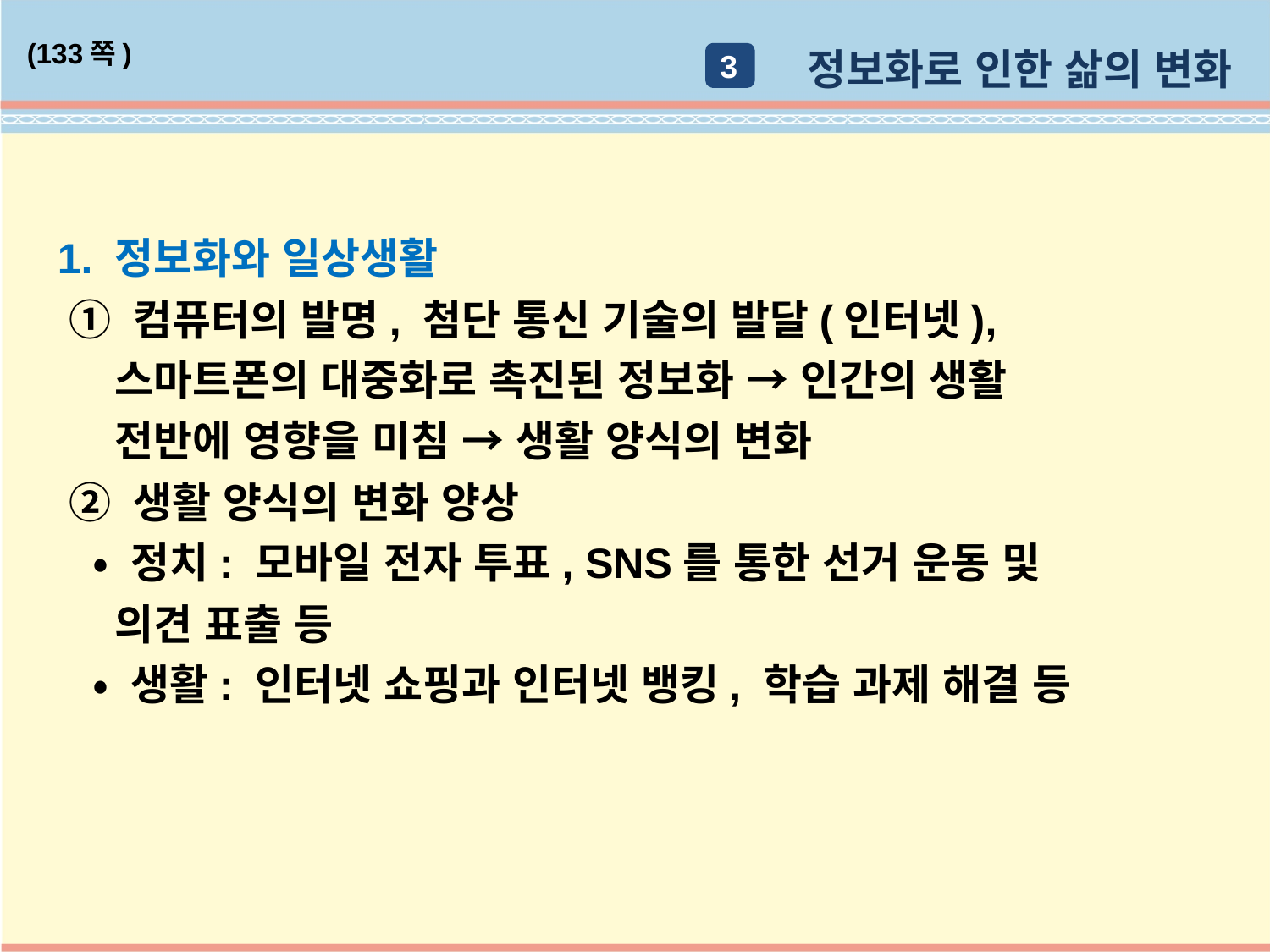

정보화로 인한 삶의 변화
(133쪽)
3
1. 정보화와 일상생활
 ① 컴퓨터의 발명, 첨단 통신 기술의 발달(인터넷),
    스마트폰의 대중화로 촉진된 정보화 → 인간의 생활
    전반에 영향을 미침 → 생활 양식의 변화
 ② 생활 양식의 변화 양상
   • 정치: 모바일 전자 투표, SNS를 통한 선거 운동 및
    의견 표출 등
   • 생활: 인터넷 쇼핑과 인터넷 뱅킹, 학습 과제 해결 등